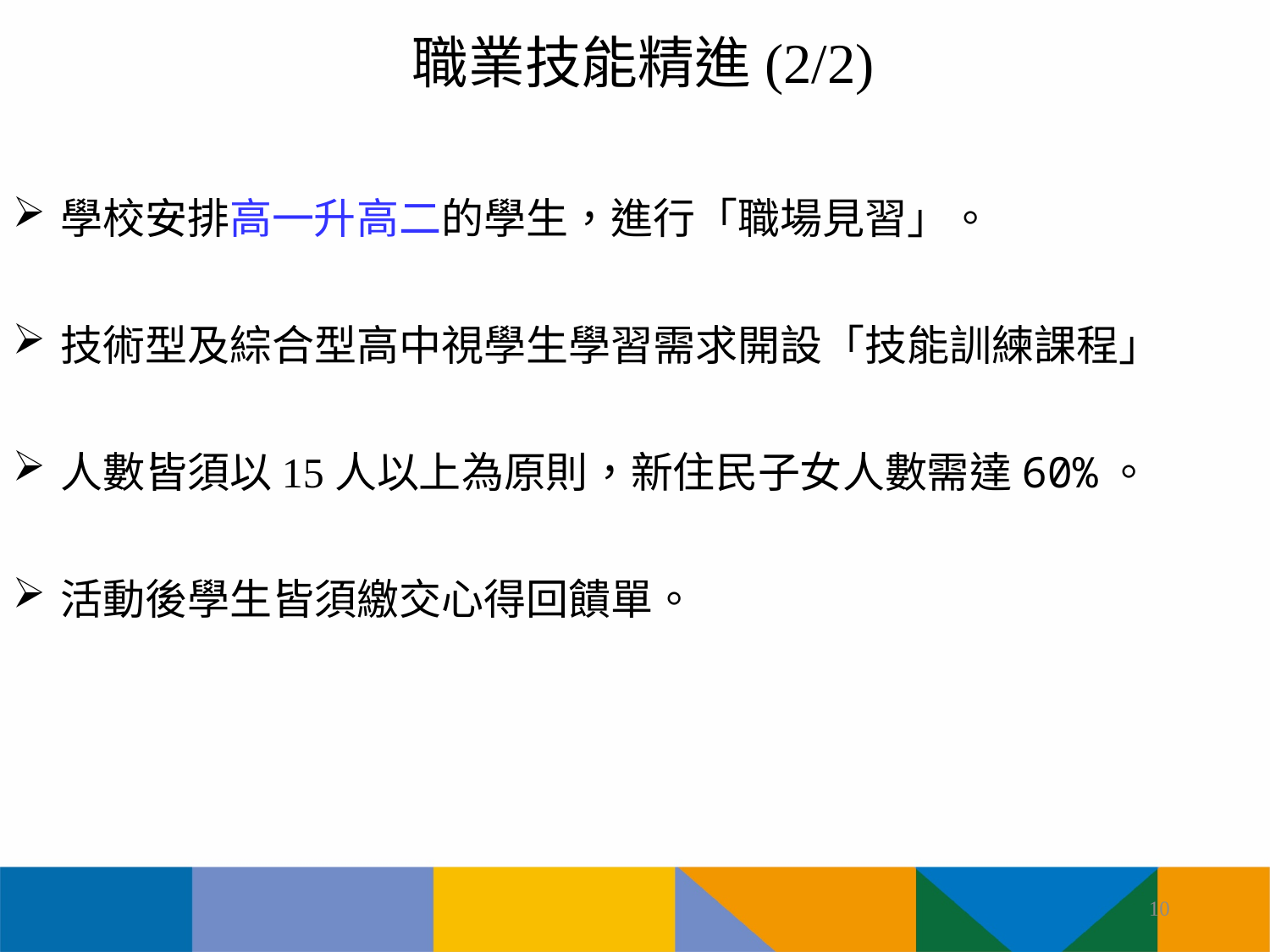

職業技能精進(2/2)
學校安排高一升高二的學生，進行「職場見習」。
技術型及綜合型高中視學生學習需求開設「技能訓練課程」
人數皆須以15人以上為原則，新住民子女人數需達60%。
活動後學生皆須繳交心得回饋單。
10